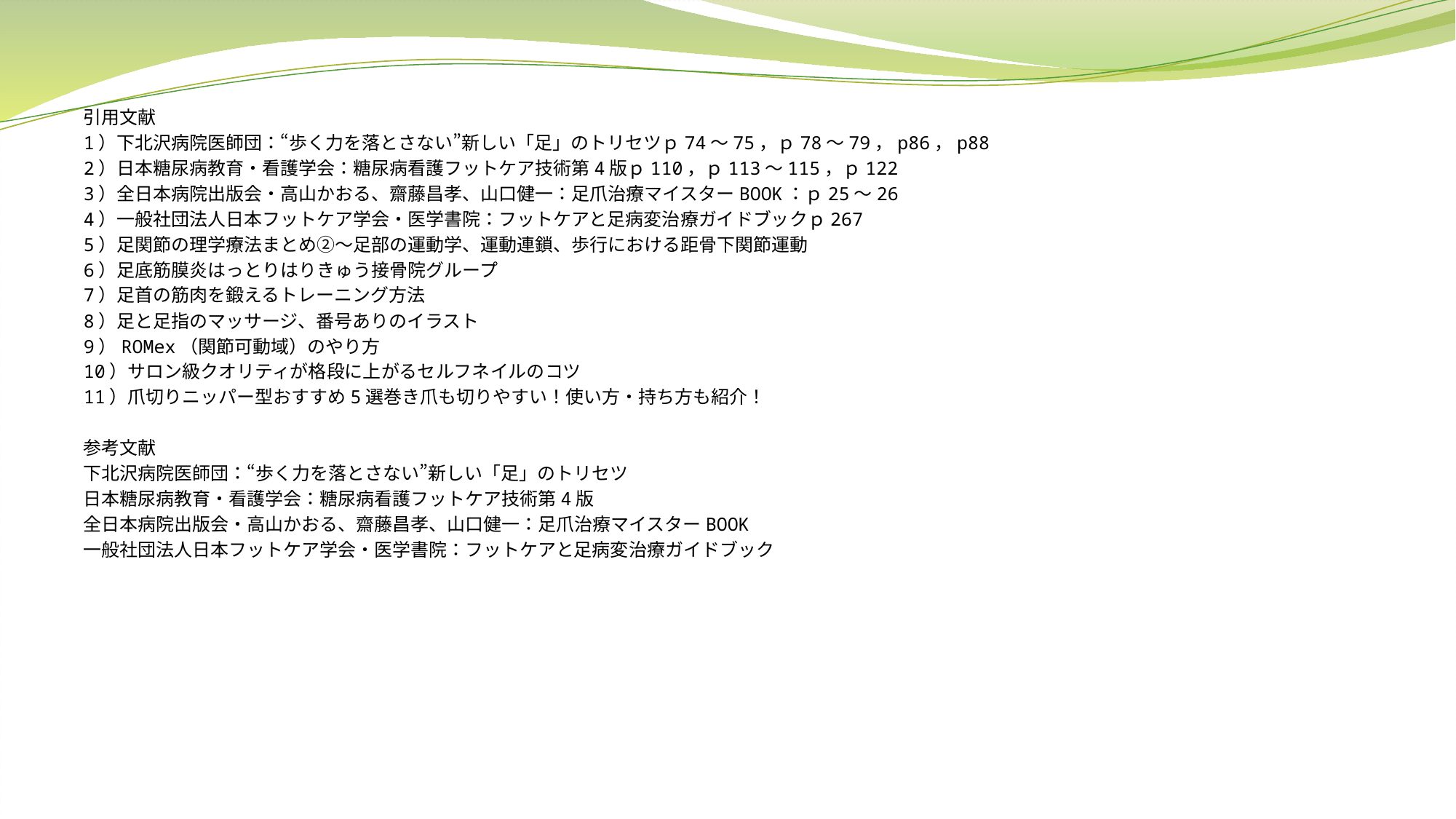

引用文献
1）下北沢病院医師団：“歩く力を落とさない”新しい「足」のトリセツｐ74～75，ｐ78～79，p86，p88
2）日本糖尿病教育・看護学会：糖尿病看護フットケア技術第4版ｐ110，ｐ113～115，ｐ122
3）全日本病院出版会・高山かおる、齋藤昌孝、山口健一：足爪治療マイスターBOOK：ｐ25～26
4）一般社団法人日本フットケア学会・医学書院：フットケアと足病変治療ガイドブックｐ267
5）足関節の理学療法まとめ②～足部の運動学、運動連鎖、歩行における距骨下関節運動
6）足底筋膜炎はっとりはりきゅう接骨院グループ
7）足首の筋肉を鍛えるトレーニング方法
8）足と足指のマッサージ、番号ありのイラスト
9）ROMex（関節可動域）のやり方
10）サロン級クオリティが格段に上がるセルフネイルのコツ
11）爪切りニッパー型おすすめ5選巻き爪も切りやすい！使い方・持ち方も紹介！

参考文献
下北沢病院医師団：“歩く力を落とさない”新しい「足」のトリセツ
日本糖尿病教育・看護学会：糖尿病看護フットケア技術第4版
全日本病院出版会・高山かおる、齋藤昌孝、山口健一：足爪治療マイスターBOOK
一般社団法人日本フットケア学会・医学書院：フットケアと足病変治療ガイドブック